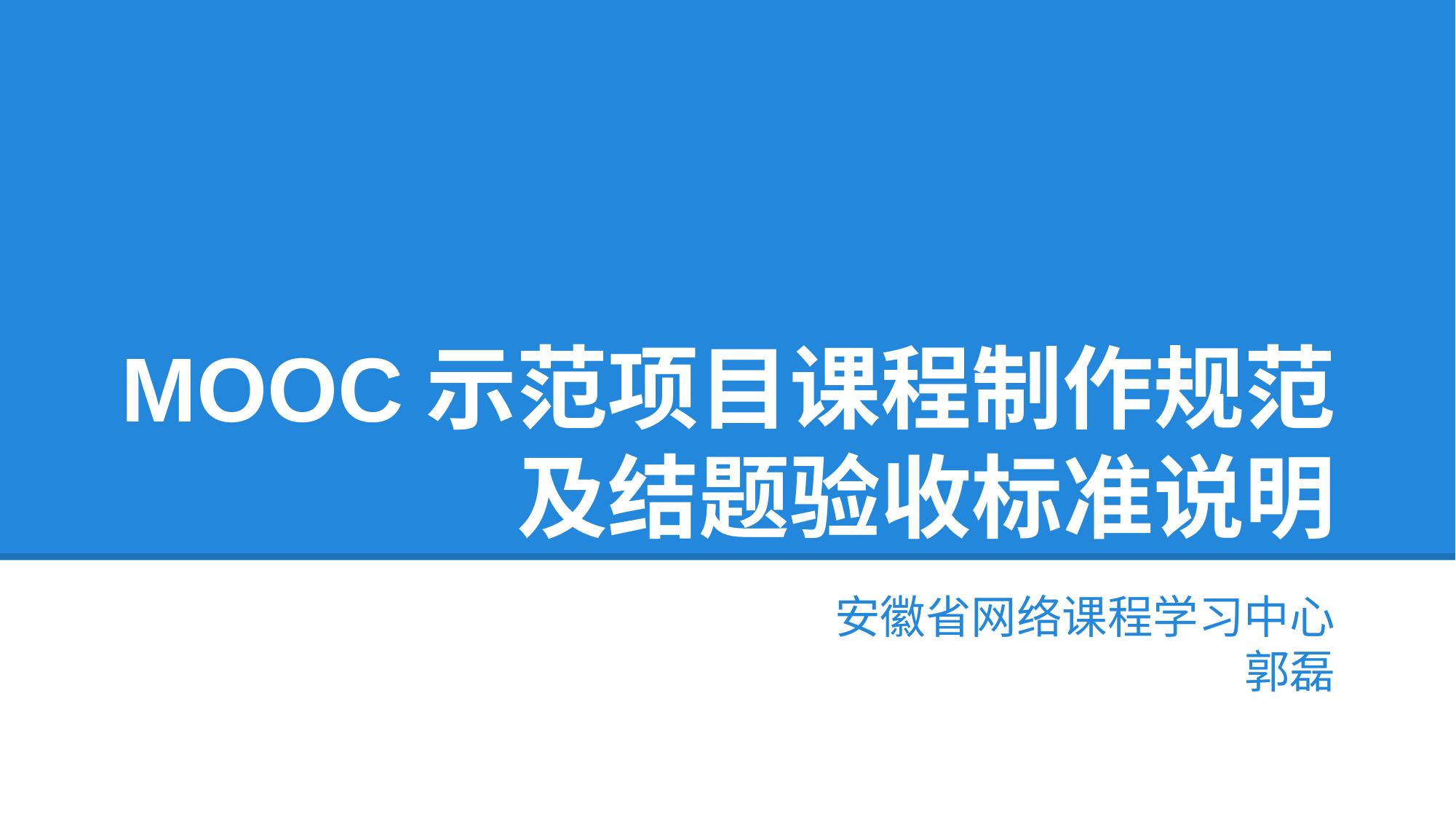

# MOOC示范项目课程制作规范 及结题验收标准说明
安徽省网络课程学习中心
郭磊